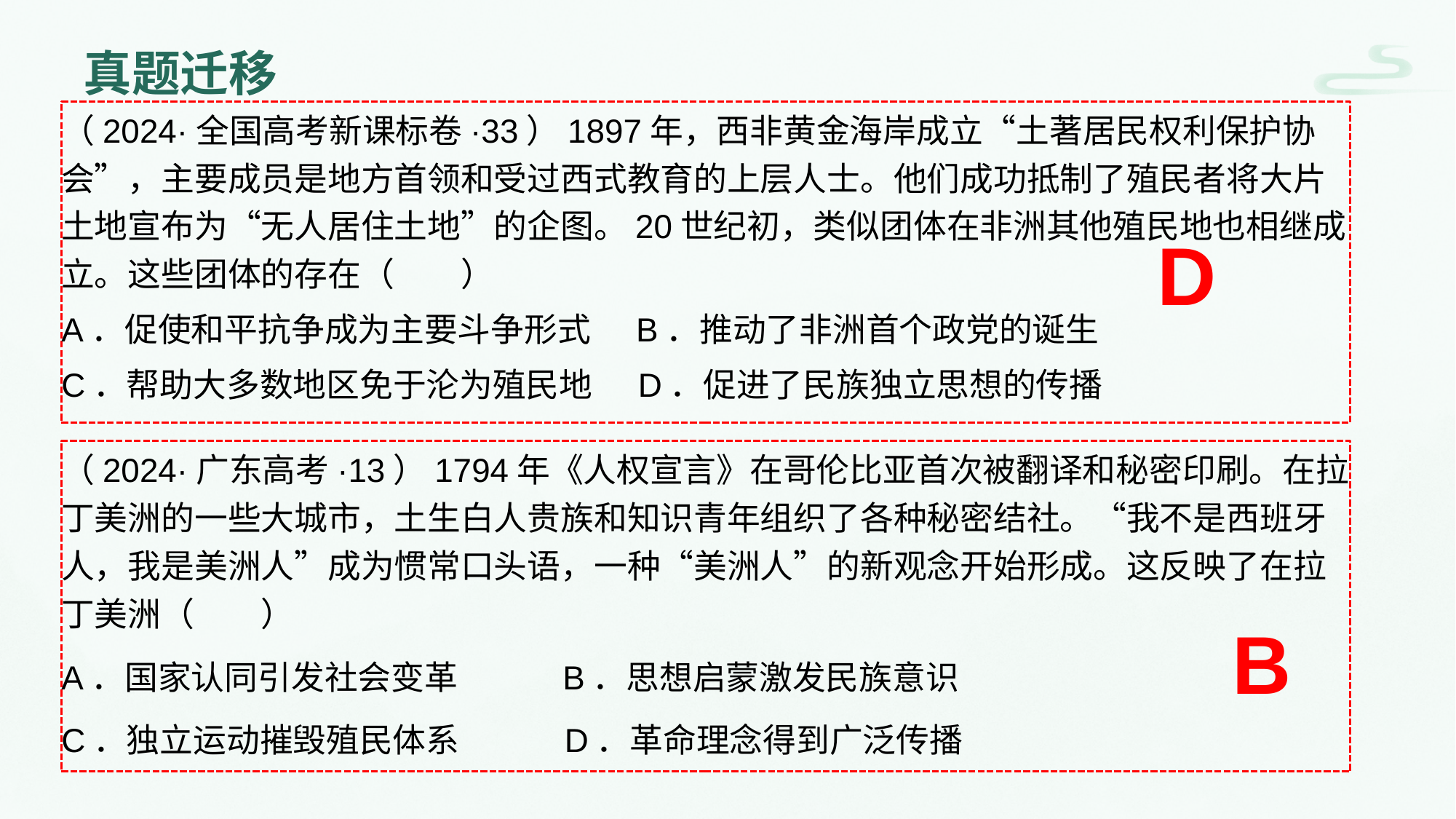

# 真题迁移
（2024·全国高考新课标卷·33）1897年，西非黄金海岸成立“土著居民权利保护协会”，主要成员是地方首领和受过西式教育的上层人士。他们成功抵制了殖民者将大片土地宣布为“无人居住土地”的企图。20世纪初，类似团体在非洲其他殖民地也相继成立。这些团体的存在（　　）
A．促使和平抗争成为主要斗争形式     B．推动了非洲首个政党的诞生
C．帮助大多数地区免于沦为殖民地     D．促进了民族独立思想的传播
D
（2024·广东高考·13）1794年《人权宣言》在哥伦比亚首次被翻译和秘密印刷。在拉丁美洲的一些大城市，土生白人贵族和知识青年组织了各种秘密结社。“我不是西班牙人，我是美洲人”成为惯常口头语，一种“美洲人”的新观念开始形成。这反映了在拉丁美洲（　　）
A．国家认同引发社会变革             B．思想启蒙激发民族意识
C．独立运动摧毁殖民体系             D．革命理念得到广泛传播
B